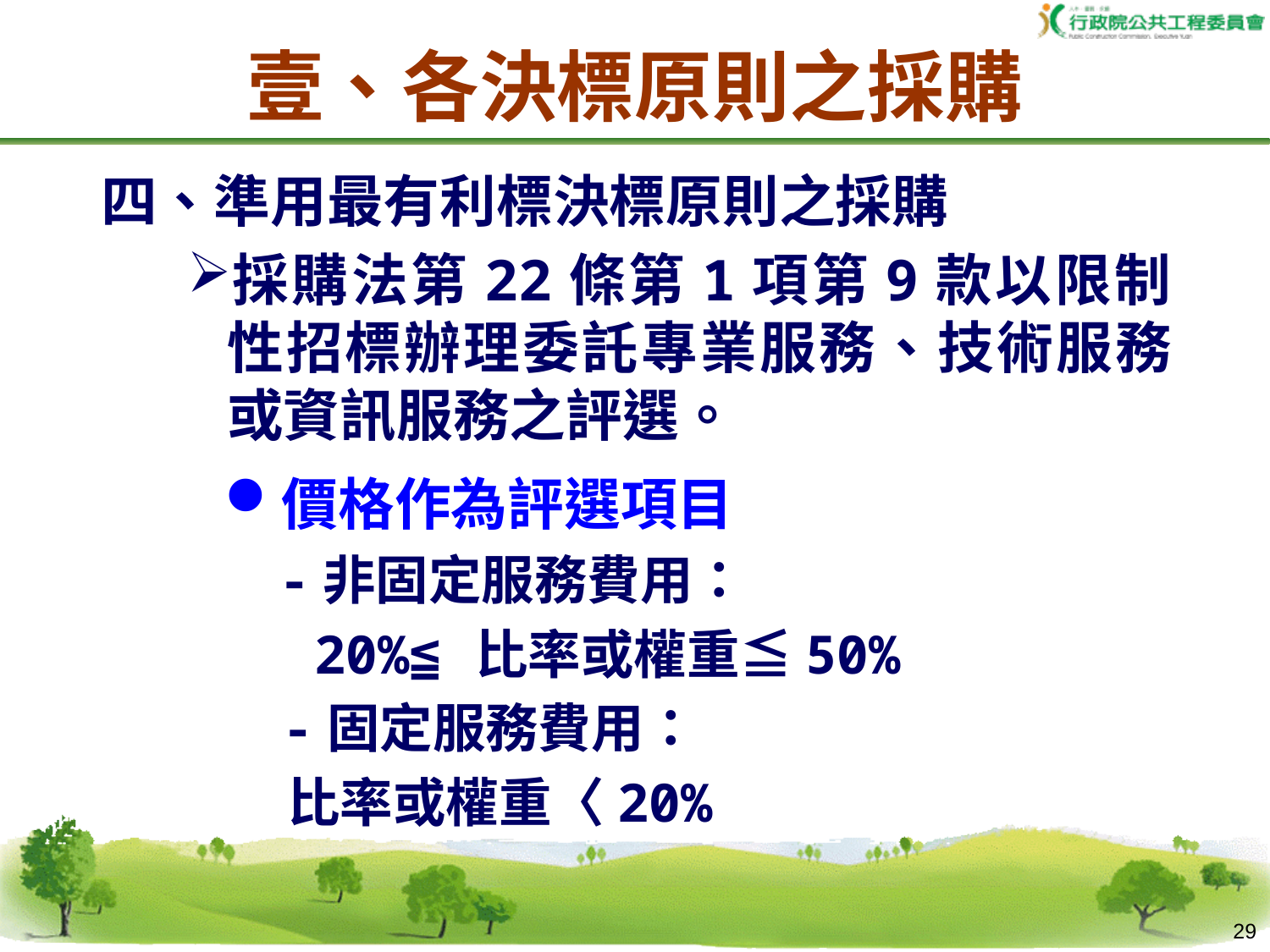

壹、各決標原則之採購
四、準用最有利標決標原則之採購
採購法第22條第1項第9款以限制性招標辦理委託專業服務、技術服務或資訊服務之評選。
價格作為評選項目
　-非固定服務費用：
    20%≦比率或權重≦50%
   -固定服務費用：
比率或權重〈20%

29